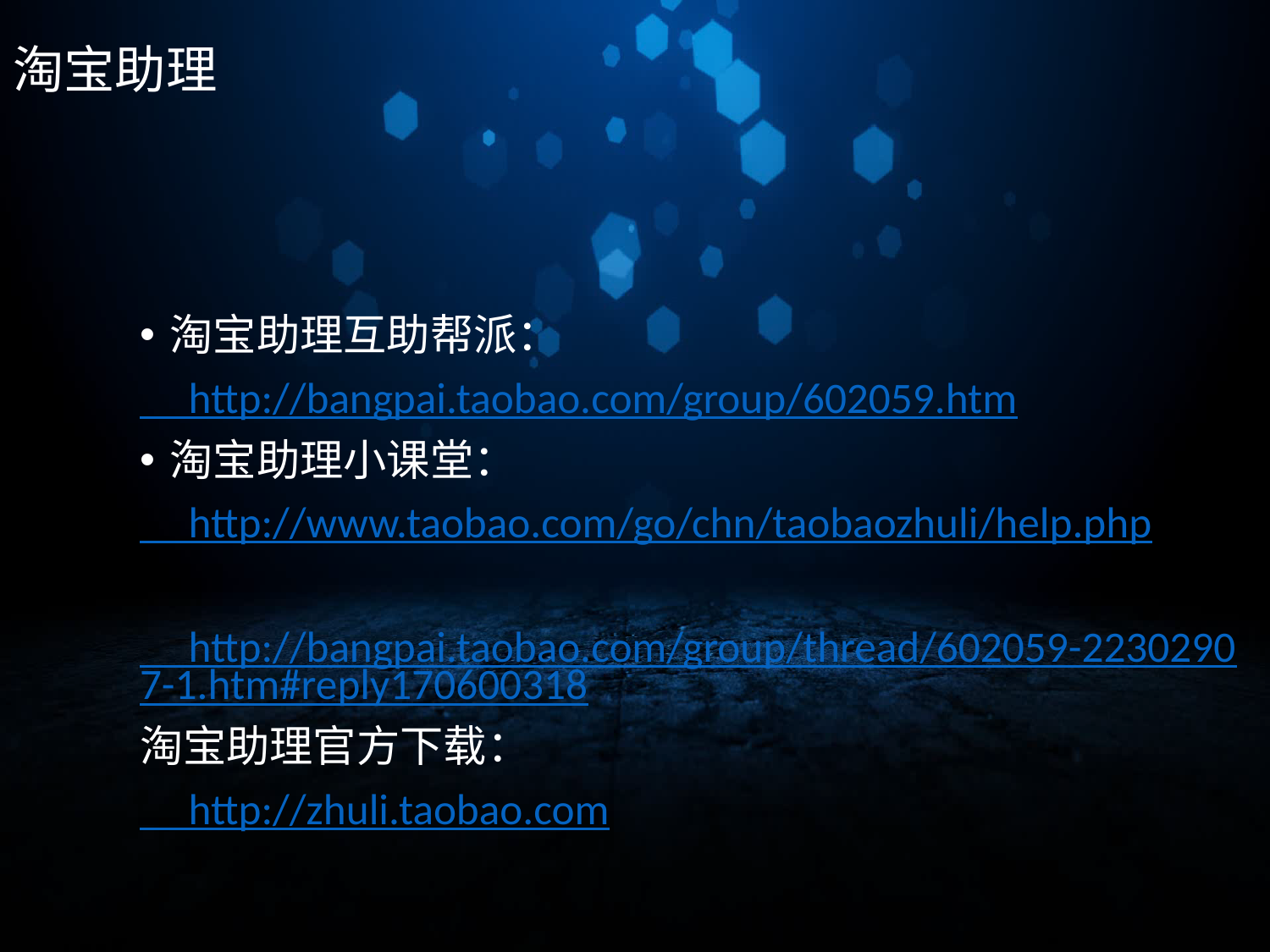

淘宝助理

淘宝助理互助帮派：
     http://bangpai.taobao.com/group/602059.htm
淘宝助理小课堂：
     http://www.taobao.com/go/chn/taobaozhuli/help.php

     http://bangpai.taobao.com/group/thread/602059-22302907-1.htm#reply170600318
淘宝助理官方下载：
     http://zhuli.taobao.com